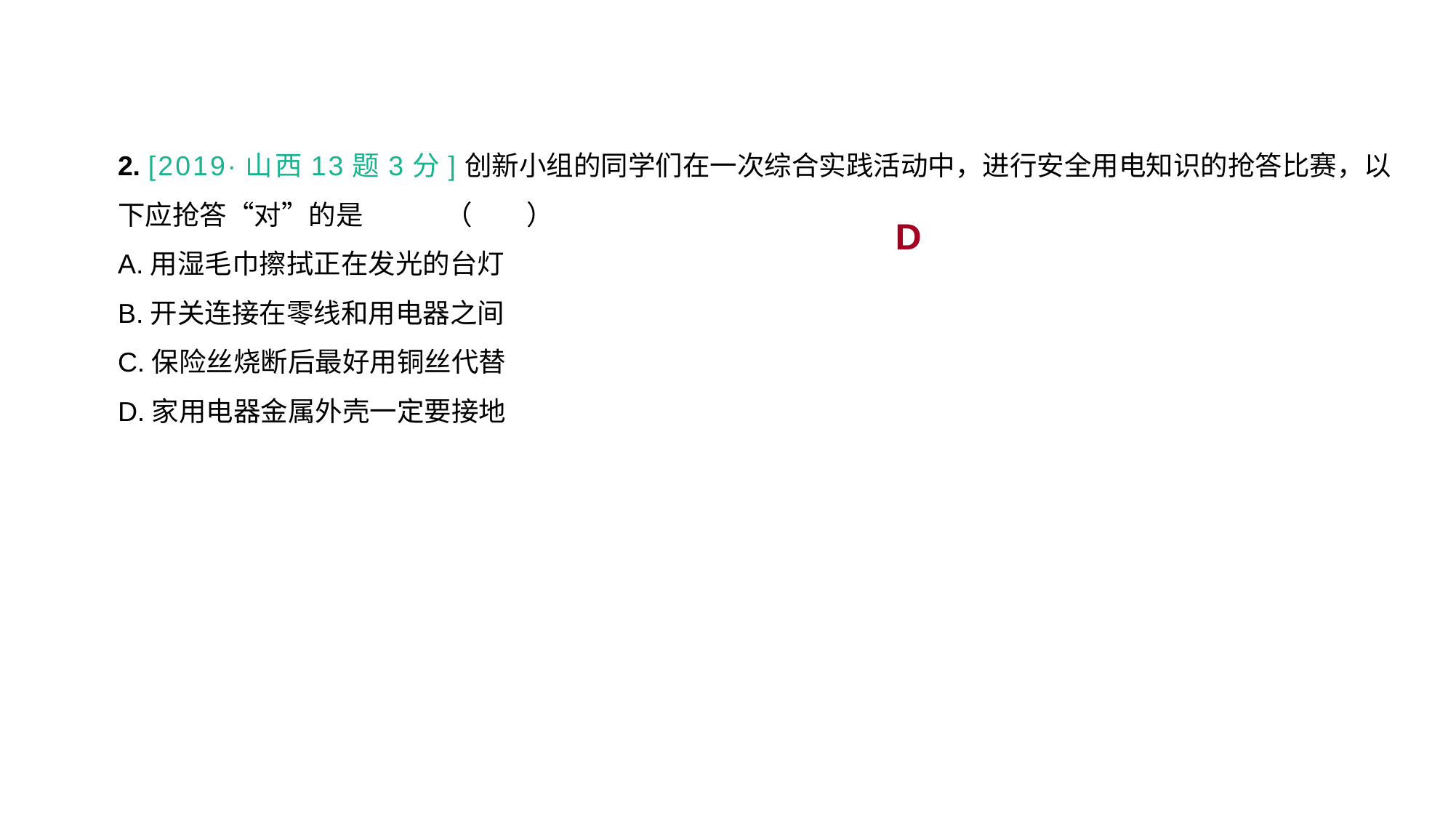

2. [2019·山西13题3分]创新小组的同学们在一次综合实践活动中，进行安全用电知识的抢答比赛，以下应抢答“对”的是	（　　）
A.用湿毛巾擦拭正在发光的台灯
B.开关连接在零线和用电器之间
C.保险丝烧断后最好用铜丝代替
D.家用电器金属外壳一定要接地
D
真题回顾 把握考向